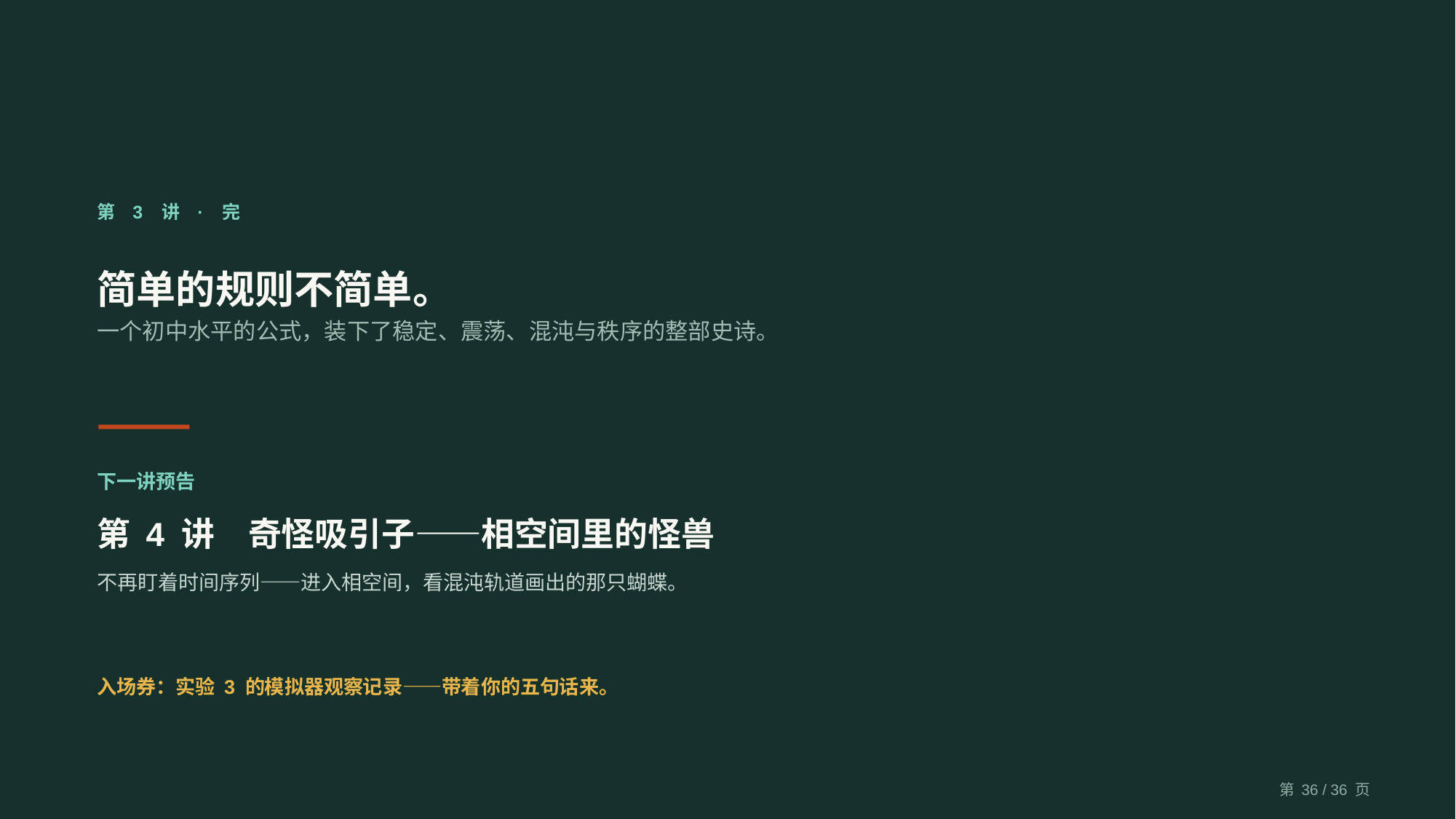

第 3 讲 · 完
简单的规则不简单。
一个初中水平的公式，装下了稳定、震荡、混沌与秩序的整部史诗。

下一讲预告
第 4 讲　奇怪吸引子——相空间里的怪兽
不再盯着时间序列——进入相空间，看混沌轨道画出的那只蝴蝶。
入场券：实验 3 的模拟器观察记录——带着你的五句话来。
第 36 / 36 页